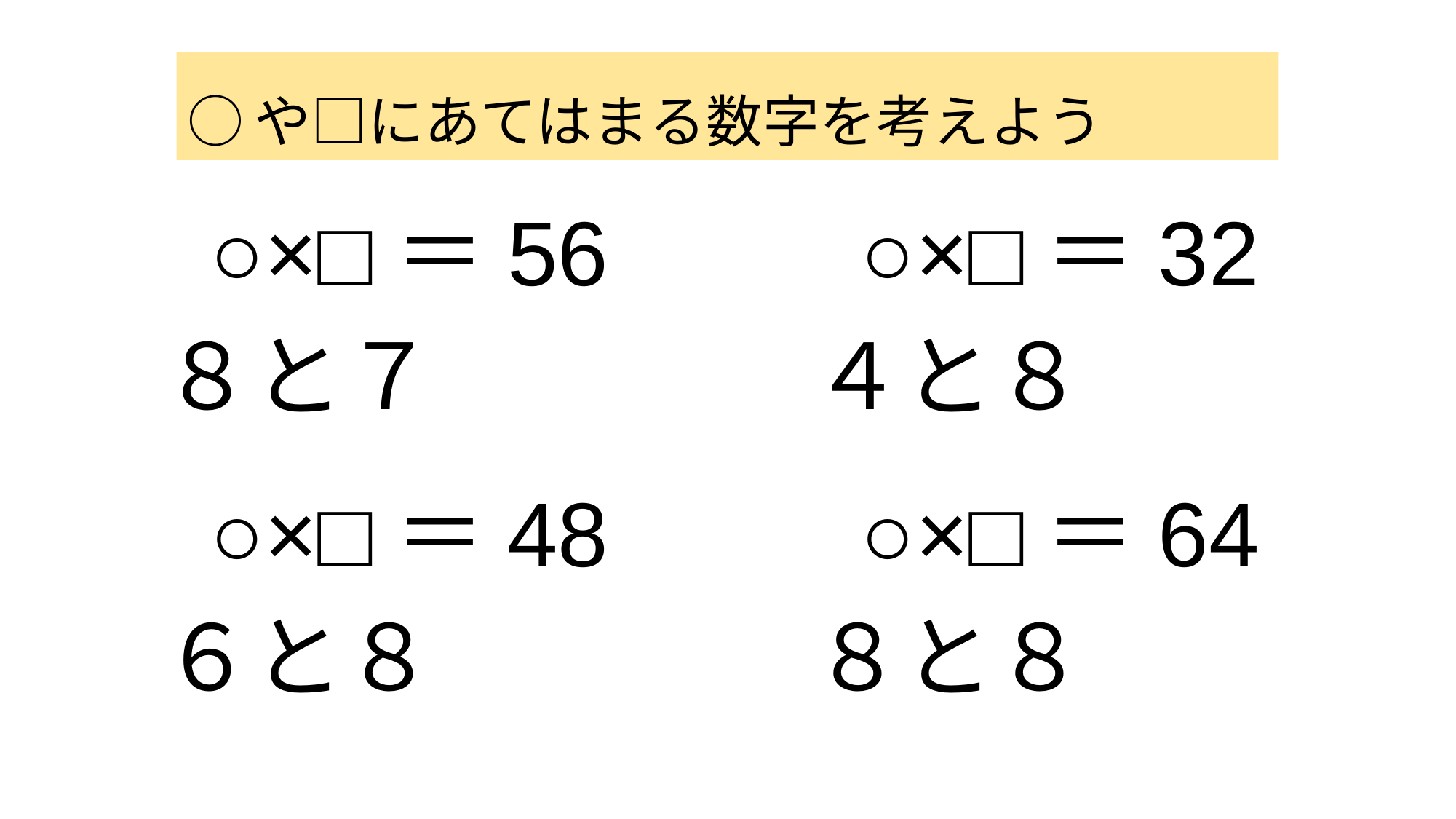

○や□にあてはまる数字を考えよう
○×□＝56
○×□＝32
８と７
４と８
○×□＝48
○×□＝64
６と８
８と８